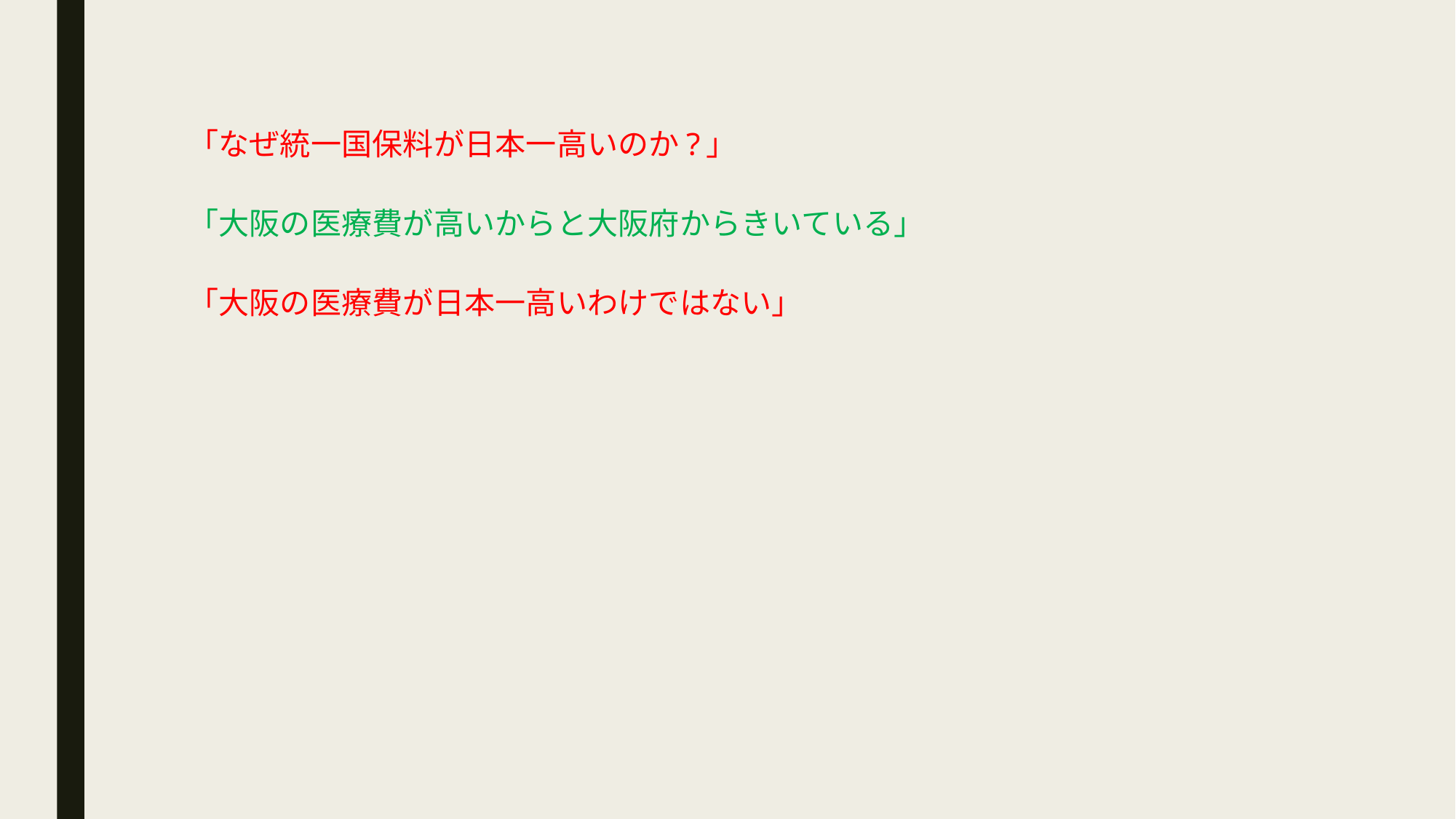

「なぜ統一国保料が日本一高いのか?」
　
「大阪の医療費が高いからと大阪府からきいている」
「大阪の医療費が日本一高いわけではない」